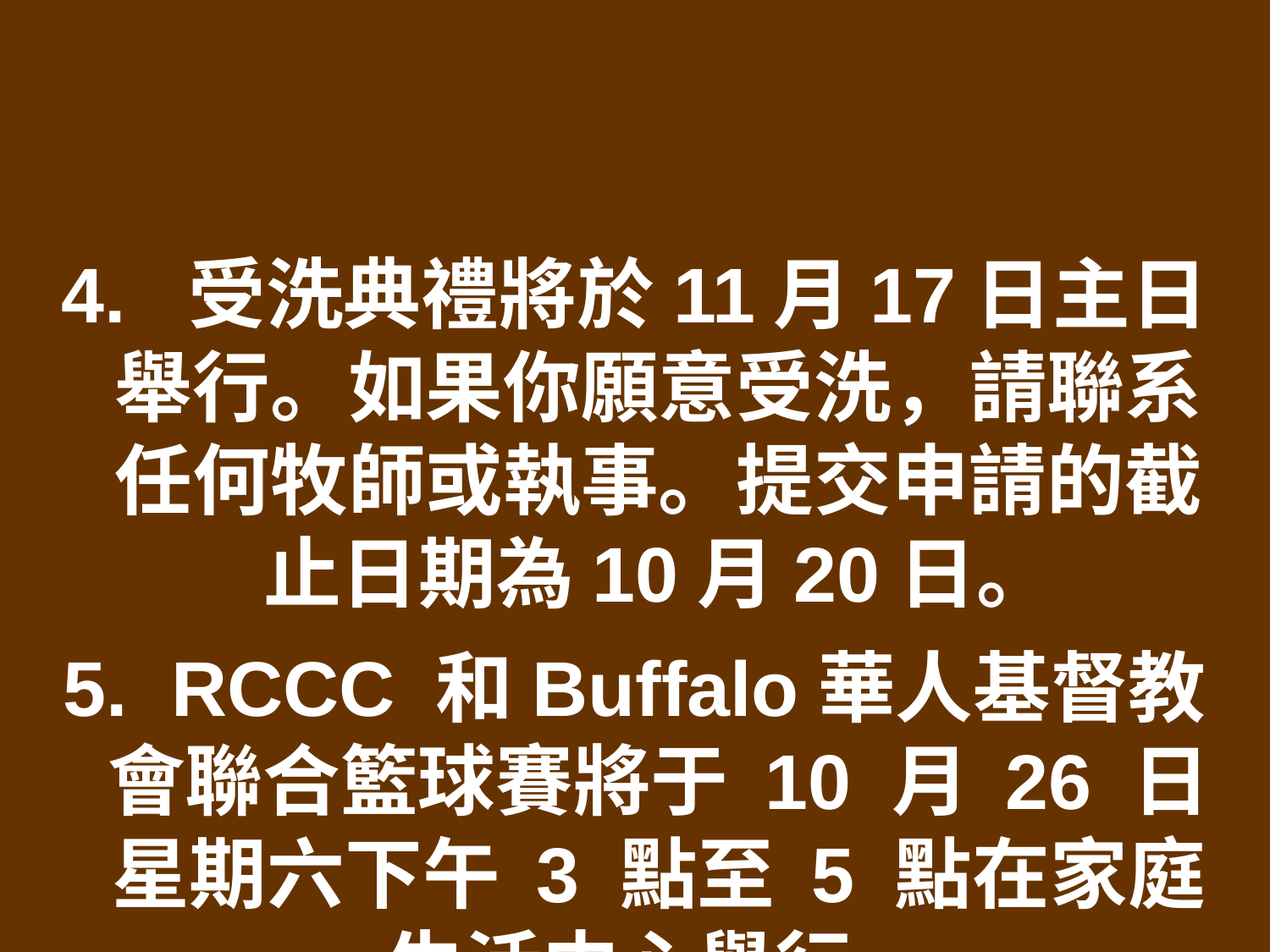

4.  受洗典禮將於11月17日主日舉行。如果你願意受洗，請聯系任何牧師或執事。提交申請的截止日期為10月20日。
5.  RCCC 和Buffalo華人基督教會聯合籃球賽將于 10 月 26 日星期六下午 3 點至 5 點在家庭生活中心舉行。